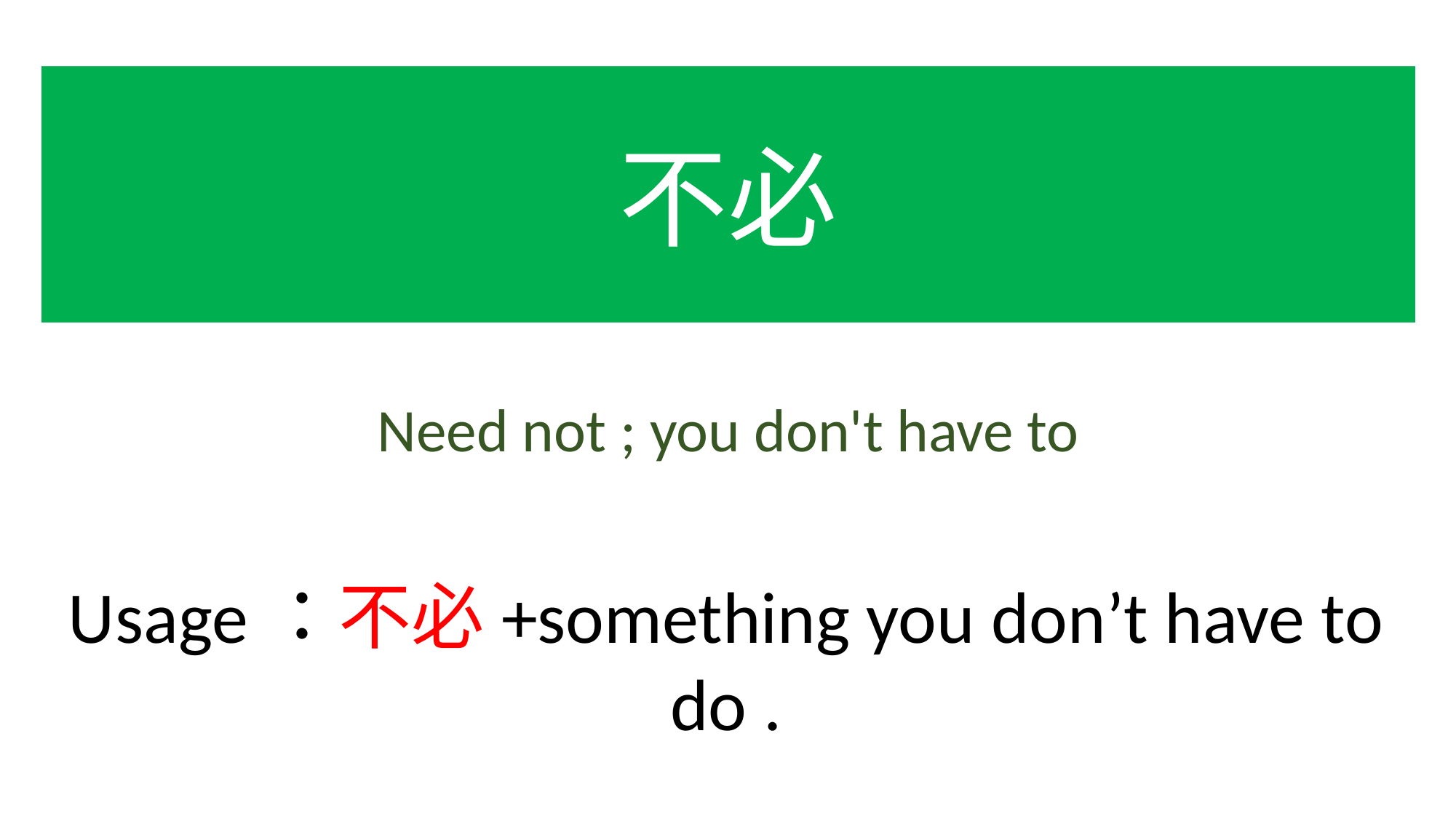

不必
Need not ; you don't have to
Usage：不必+something you don’t have to do .